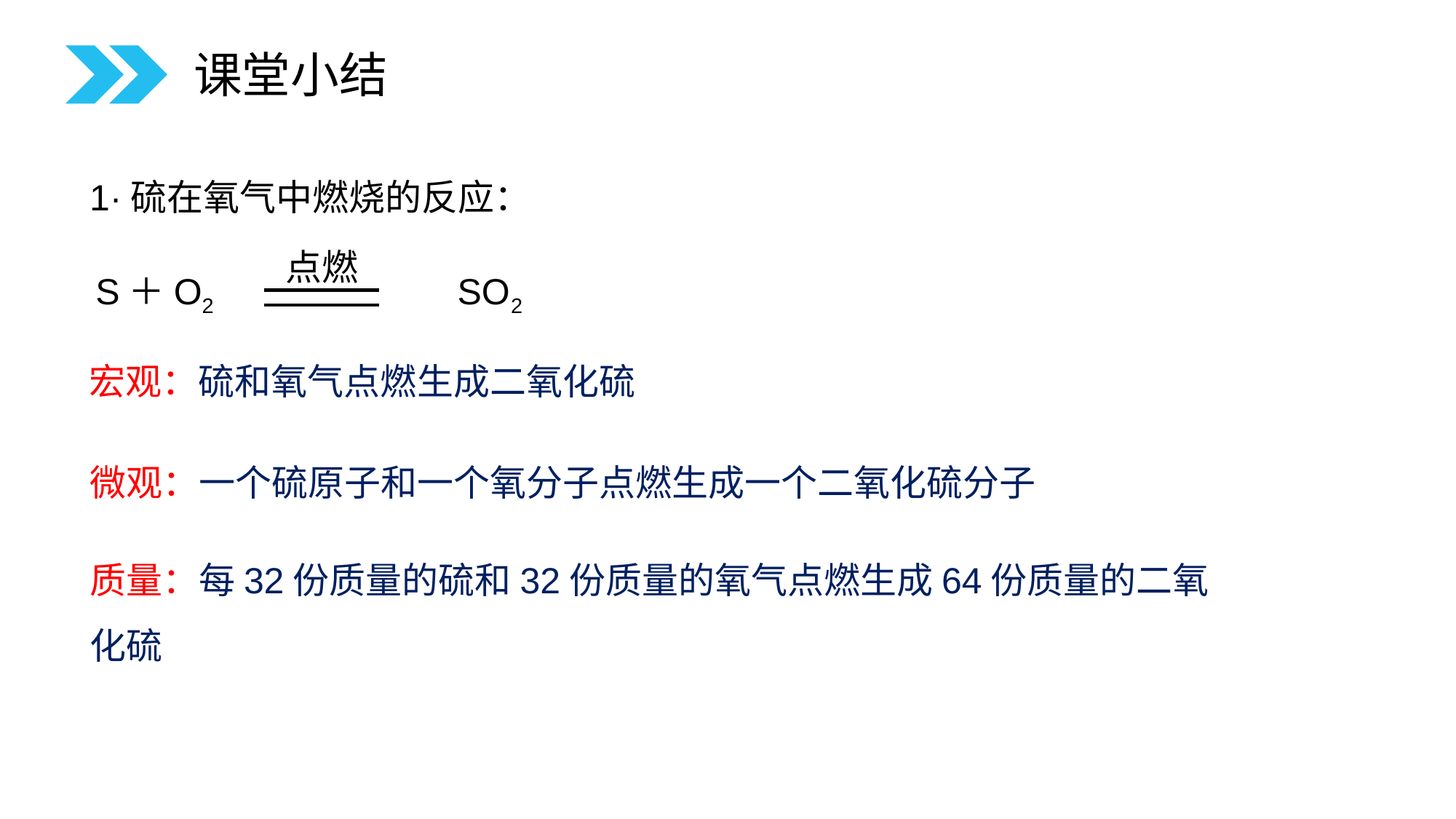

课堂小结
1·硫在氧气中燃烧的反应：
点燃
S＋O2                        SO2
宏观：硫和氧气点燃生成二氧化硫
微观：一个硫原子和一个氧分子点燃生成一个二氧化硫分子
质量：每32份质量的硫和32份质量的氧气点燃生成64份质量的二氧化硫